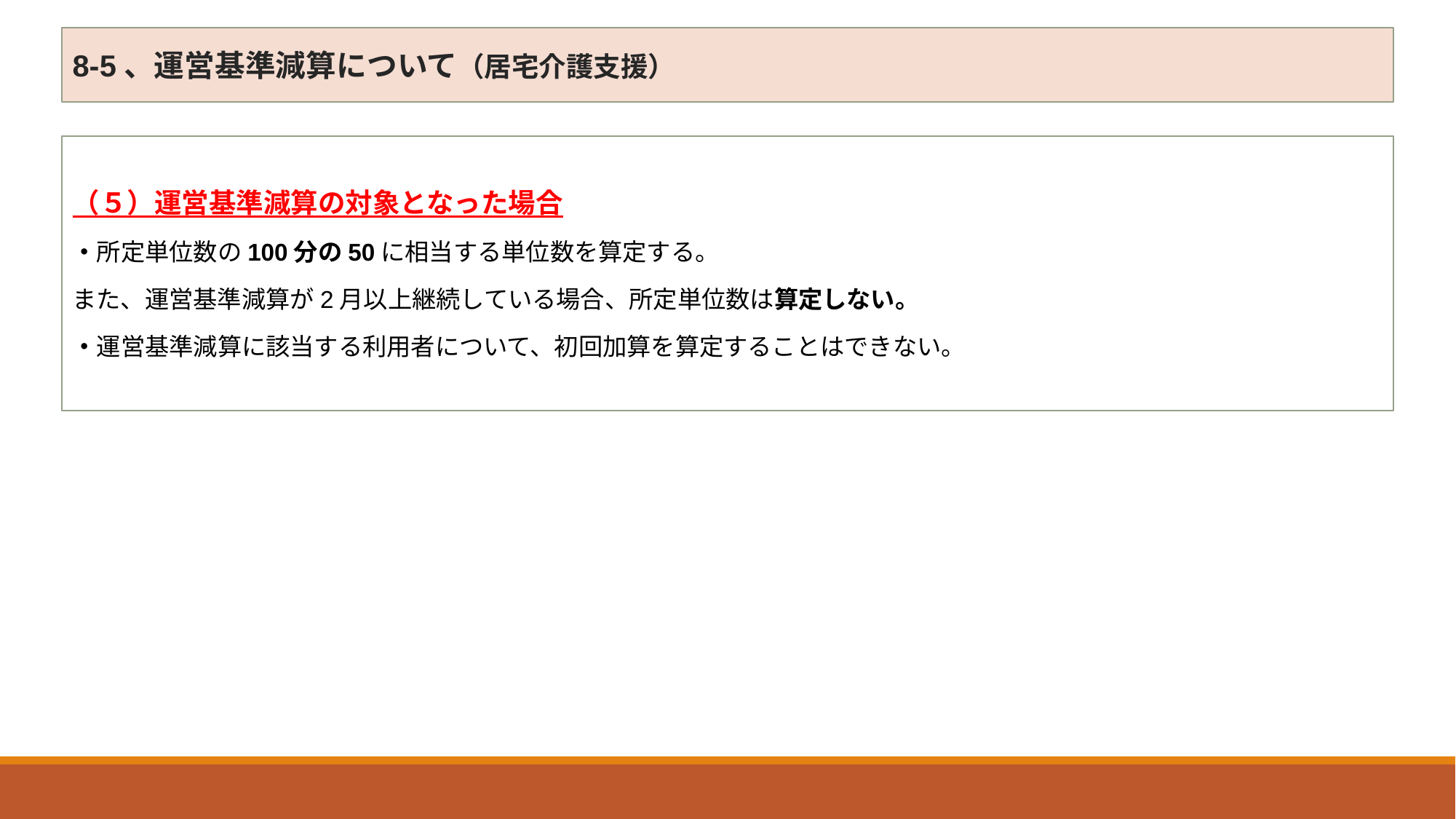

8-5、運営基準減算について（居宅介護支援）
（５）運営基準減算の対象となった場合
・所定単位数の100分の50に相当する単位数を算定する。
また、運営基準減算が2月以上継続している場合、所定単位数は算定しない。
・運営基準減算に該当する利用者について、初回加算を算定することはできない。